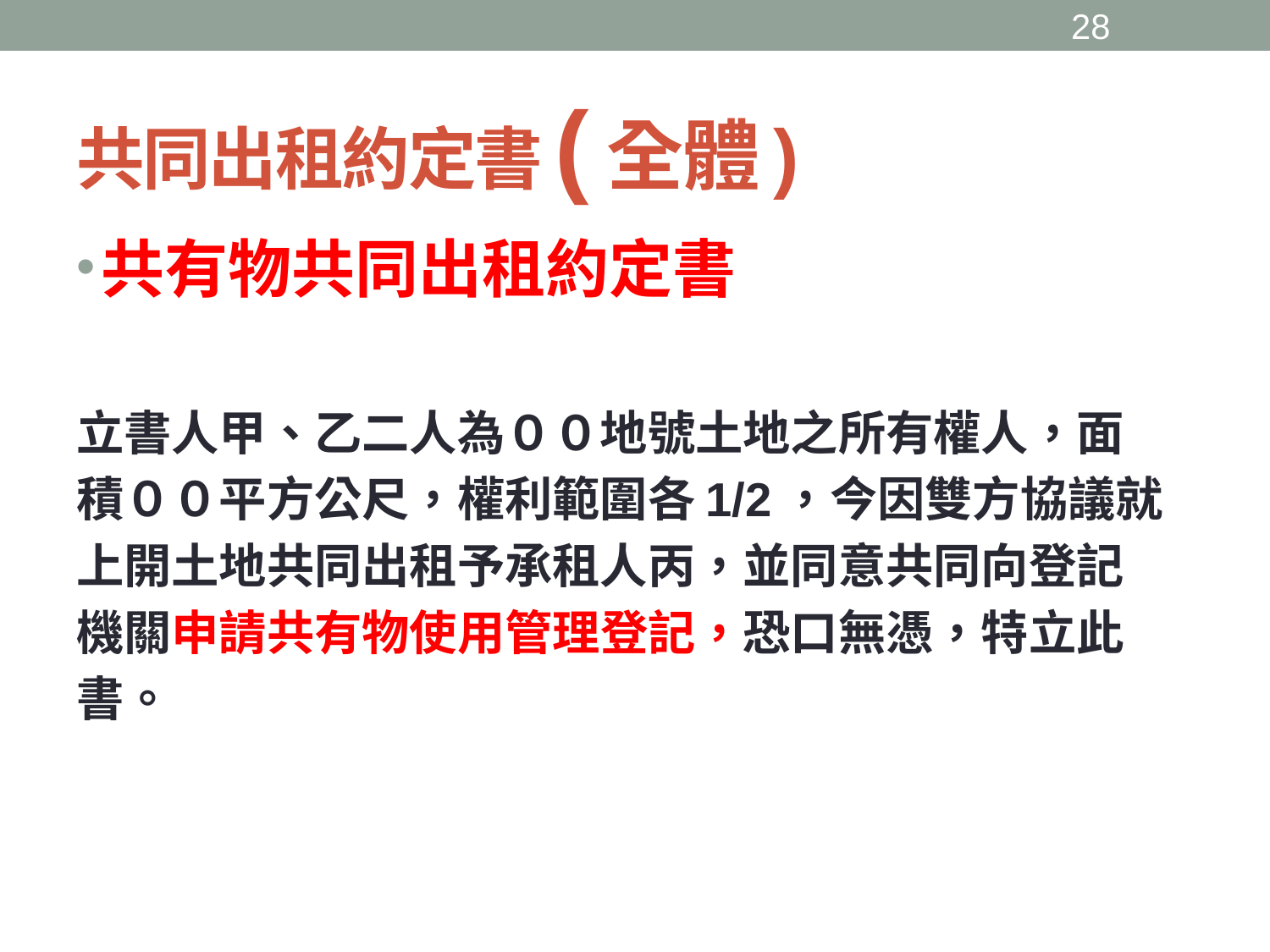

28
# 共同出租約定書(全體)
共有物共同出租約定書

立書人甲、乙二人為００地號土地之所有權人，面
積００平方公尺，權利範圍各1/2，今因雙方協議就
上開土地共同出租予承租人丙，並同意共同向登記
機關申請共有物使用管理登記，恐口無憑，特立此
書。